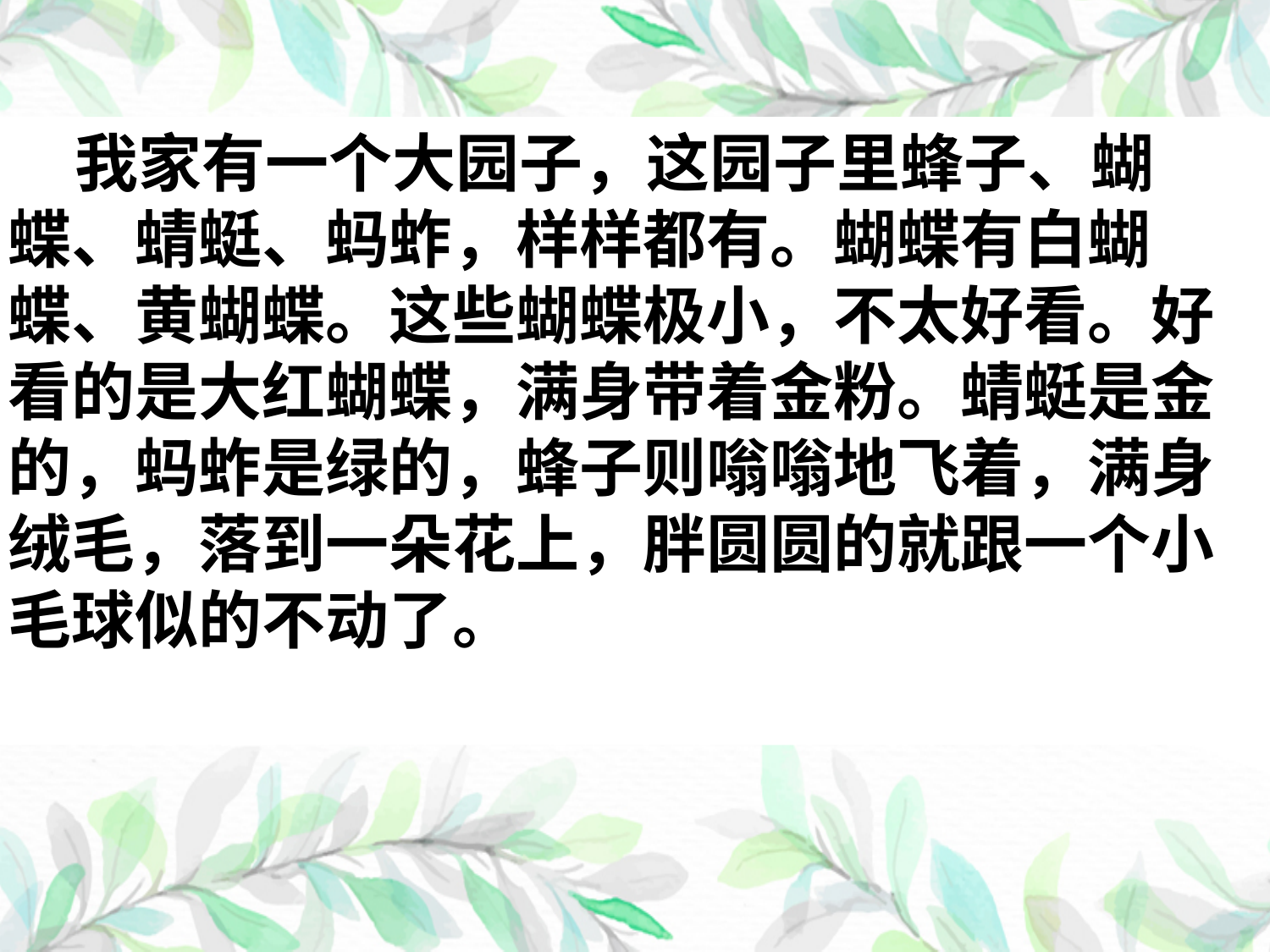

我家有一个大园子，这园子里蜂子、蝴蝶、蜻蜓、蚂蚱，样样都有。蝴蝶有白蝴蝶、黄蝴蝶。这些蝴蝶极小，不太好看。好看的是大红蝴蝶，满身带着金粉。蜻蜓是金的，蚂蚱是绿的，蜂子则嗡嗡地飞着，满身绒毛，落到一朵花上，胖圆圆的就跟一个小毛球似的不动了。